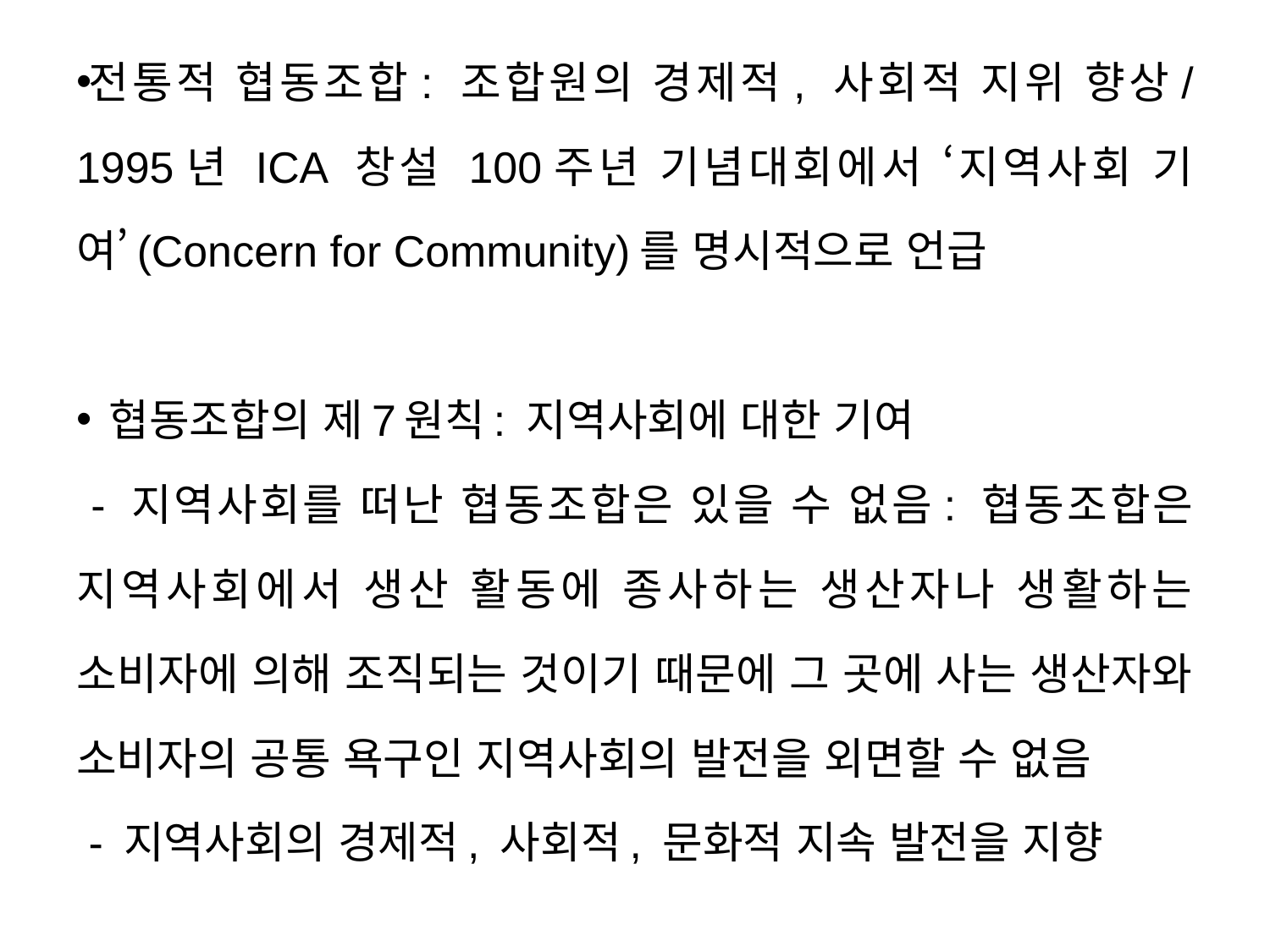

전통적 협동조합: 조합원의 경제적, 사회적 지위 향상/ 1995년 ICA 창설 100주년 기념대회에서 ‘지역사회 기여’(Concern for Community)를 명시적으로 언급

 협동조합의 제7원칙: 지역사회에 대한 기여
 - 지역사회를 떠난 협동조합은 있을 수 없음: 협동조합은 지역사회에서 생산 활동에 종사하는 생산자나 생활하는 소비자에 의해 조직되는 것이기 때문에 그 곳에 사는 생산자와 소비자의 공통 욕구인 지역사회의 발전을 외면할 수 없음
 - 지역사회의 경제적, 사회적, 문화적 지속 발전을 지향